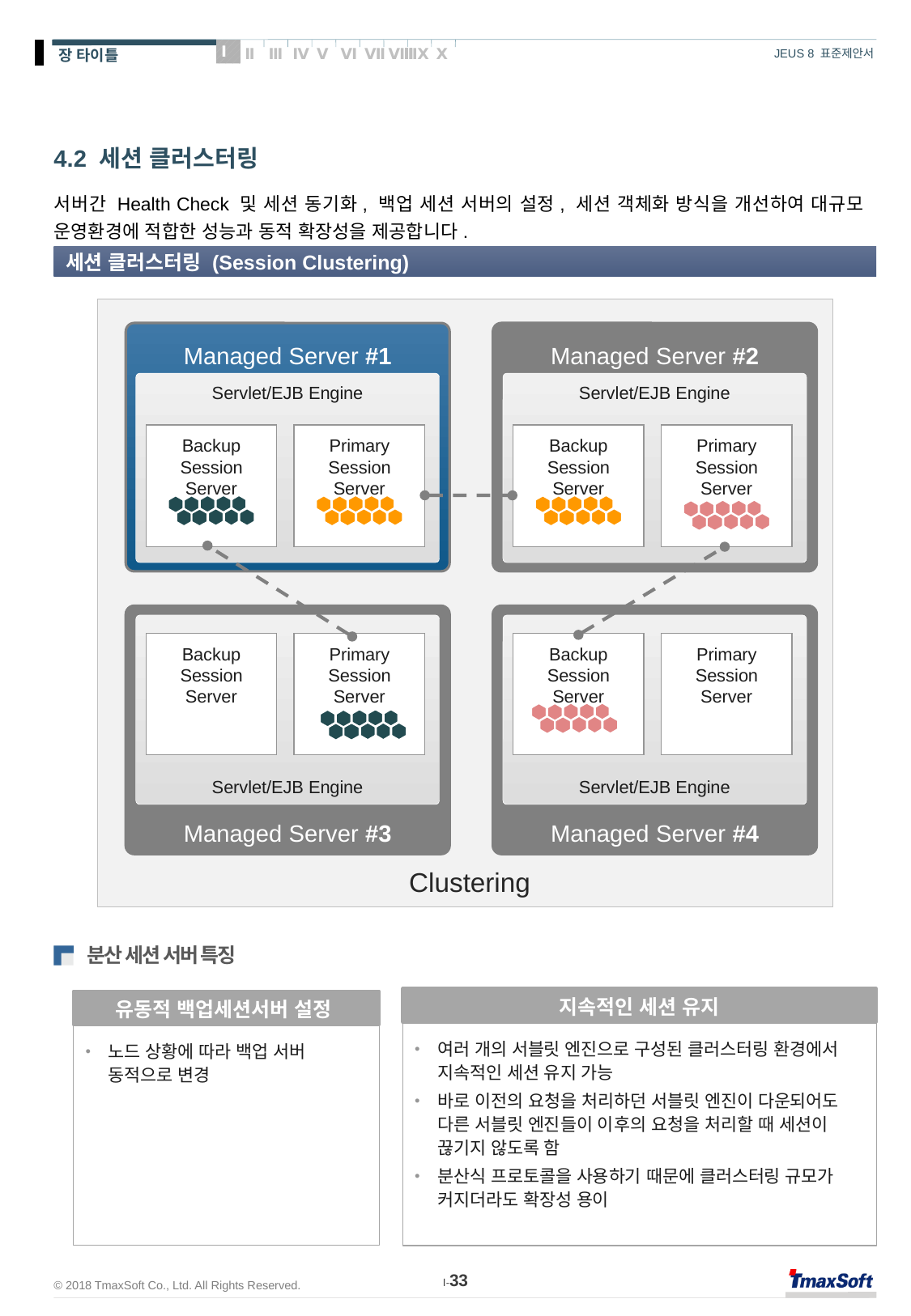

# 4.2 세션 클러스터링
서버간 Health Check 및 세션 동기화, 백업 세션 서버의 설정, 세션 객체화 방식을 개선하여 대규모 운영환경에 적합한 성능과 동적 확장성을 제공합니다.
세션 클러스터링 (Session Clustering)
Clustering
Managed Server #1
Managed Server #2
Servlet/EJB Engine
Servlet/EJB Engine
Backup Session Server
Primary Session Server
Backup Session Server
Primary Session Server

Managed Server #3
Managed Server #4
Servlet/EJB Engine
Servlet/EJB Engine
Backup Session Server
Primary Session Server
Backup Session Server
Primary Session Server

분산 세션 서버 특징

지속적인 세션 유지
여러 개의 서블릿 엔진으로 구성된 클러스터링 환경에서 지속적인 세션 유지 가능
바로 이전의 요청을 처리하던 서블릿 엔진이 다운되어도 다른 서블릿 엔진들이 이후의 요청을 처리할 때 세션이 끊기지 않도록 함
분산식 프로토콜을 사용하기 때문에 클러스터링 규모가 커지더라도 확장성 용이
유동적 백업세션서버 설정
노드 상황에 따라 백업 서버 동적으로 변경